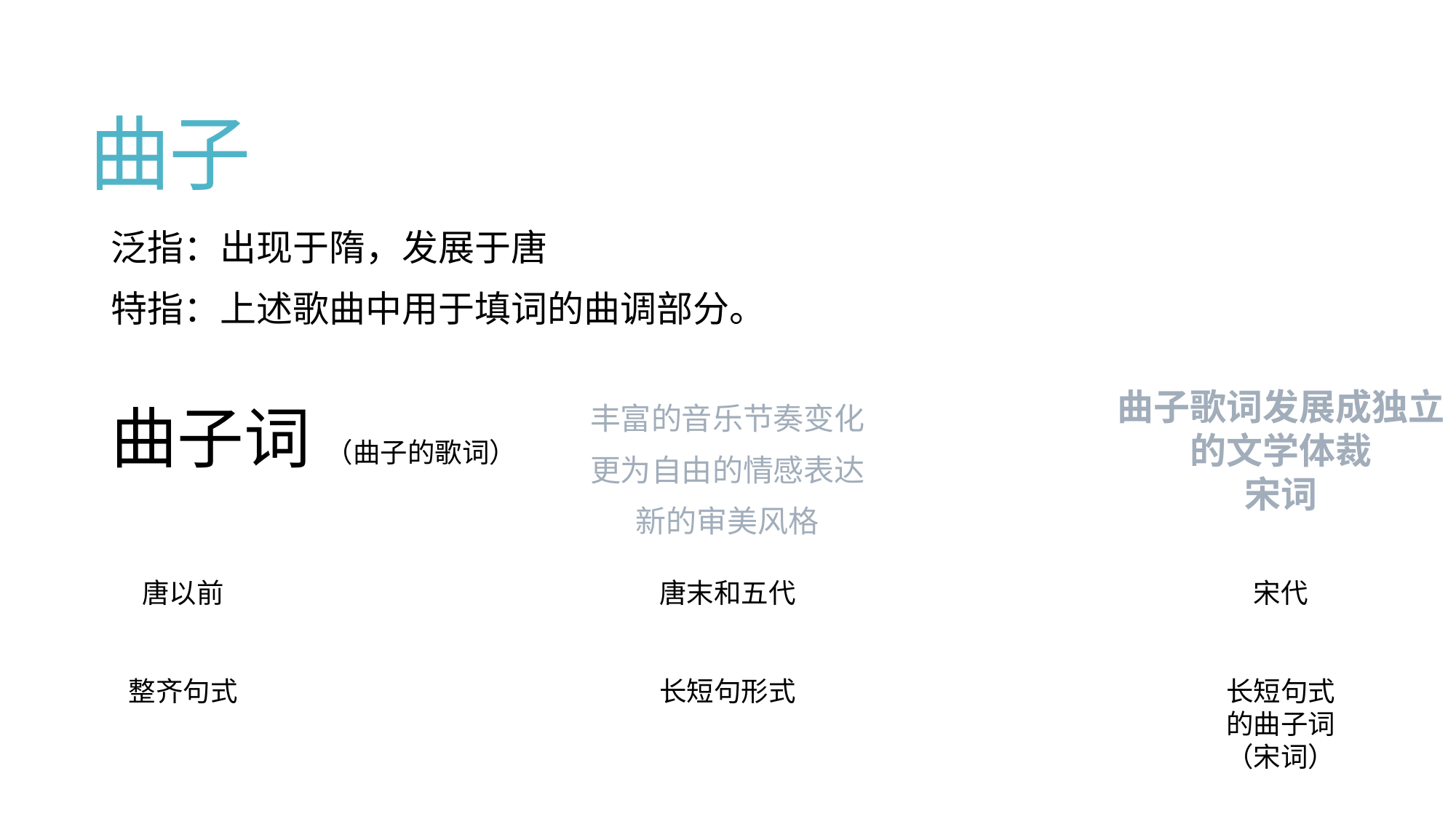

# 曲子
泛指：出现于隋，发展于唐
特指：上述歌曲中用于填词的曲调部分。

丰富的音乐节奏变化
更为自由的情感表达
新的审美风格
曲子歌词发展成独立的文学体裁
宋词
曲子词 （曲子的歌词）

唐以前

整齐句式
唐末和五代

长短句形式
宋代

长短句式的曲子词（宋词）